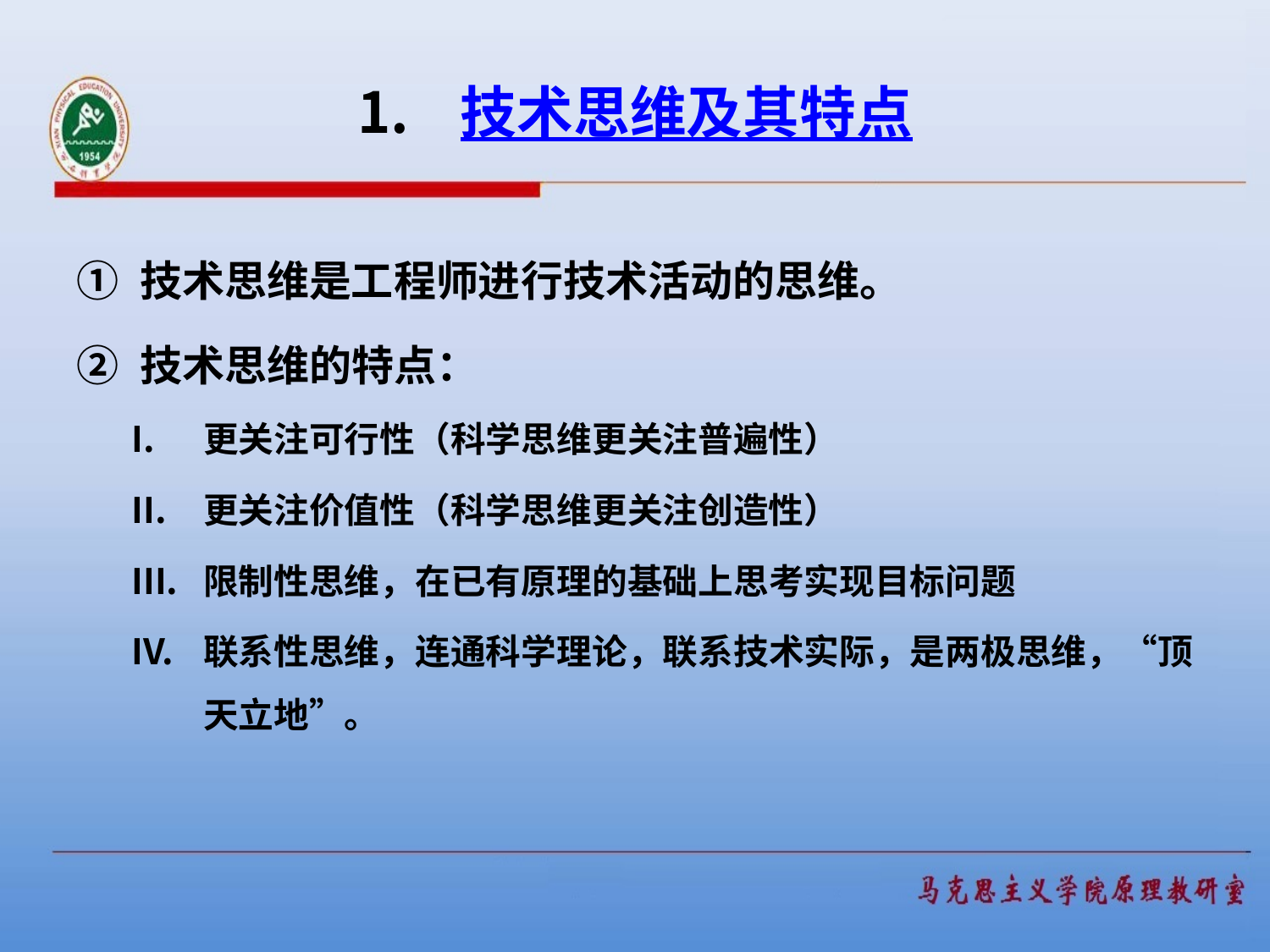

# 技术思维及其特点
技术思维是工程师进行技术活动的思维。
技术思维的特点：
更关注可行性（科学思维更关注普遍性）
更关注价值性（科学思维更关注创造性）
限制性思维，在已有原理的基础上思考实现目标问题
联系性思维，连通科学理论，联系技术实际，是两极思维，“顶天立地”。